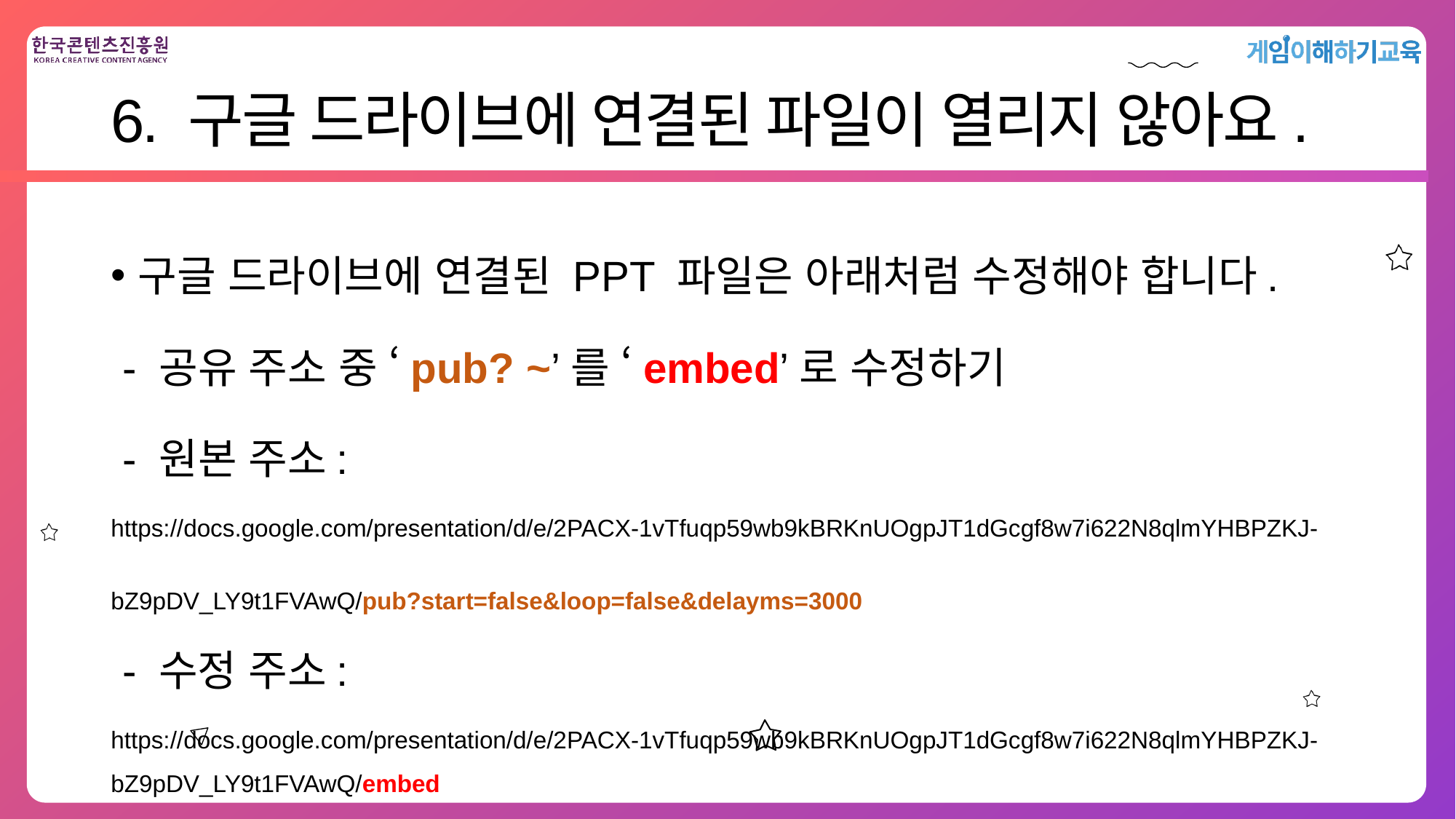

# 6. 구글 드라이브에 연결된 파일이 열리지 않아요.
구글 드라이브에 연결된 PPT 파일은 아래처럼 수정해야 합니다.
 - 공유 주소 중 ‘pub? ~’를 ‘embed’로 수정하기
 - 원본 주소:
https://docs.google.com/presentation/d/e/2PACX-1vTfuqp59wb9kBRKnUOgpJT1dGcgf8w7i622N8qlmYHBPZKJ-bZ9pDV_LY9t1FVAwQ/pub?start=false&loop=false&delayms=3000 
 - 수정 주소:
https://docs.google.com/presentation/d/e/2PACX-1vTfuqp59wb9kBRKnUOgpJT1dGcgf8w7i622N8qlmYHBPZKJ-bZ9pDV_LY9t1FVAwQ/embed